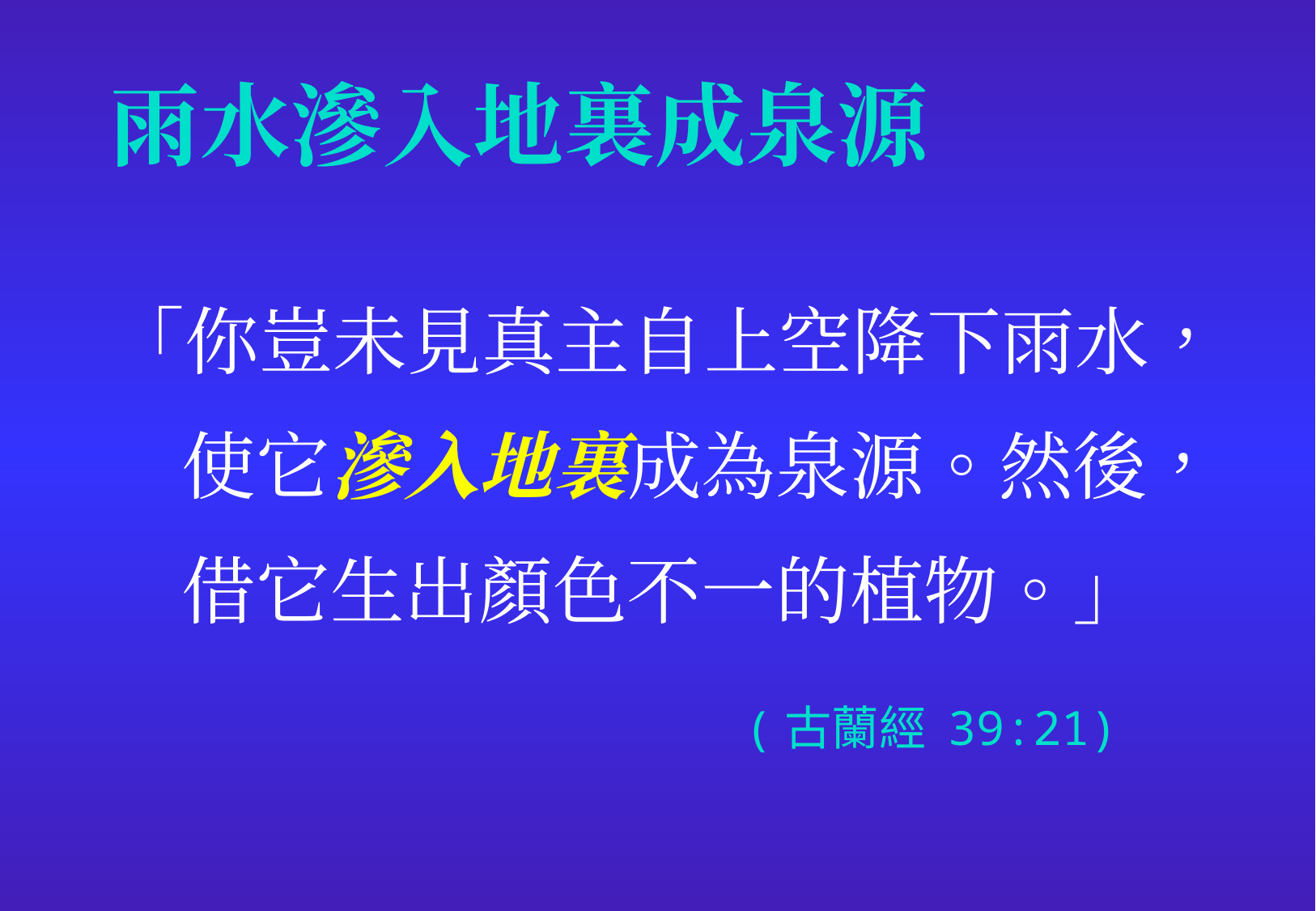

# 雨水滲入地裏成泉源
「你豈未見真主自上空降下雨水， 使它滲入地裏成為泉源。然後，借它生出顏色不一的植物。」
(古蘭經 39:21)